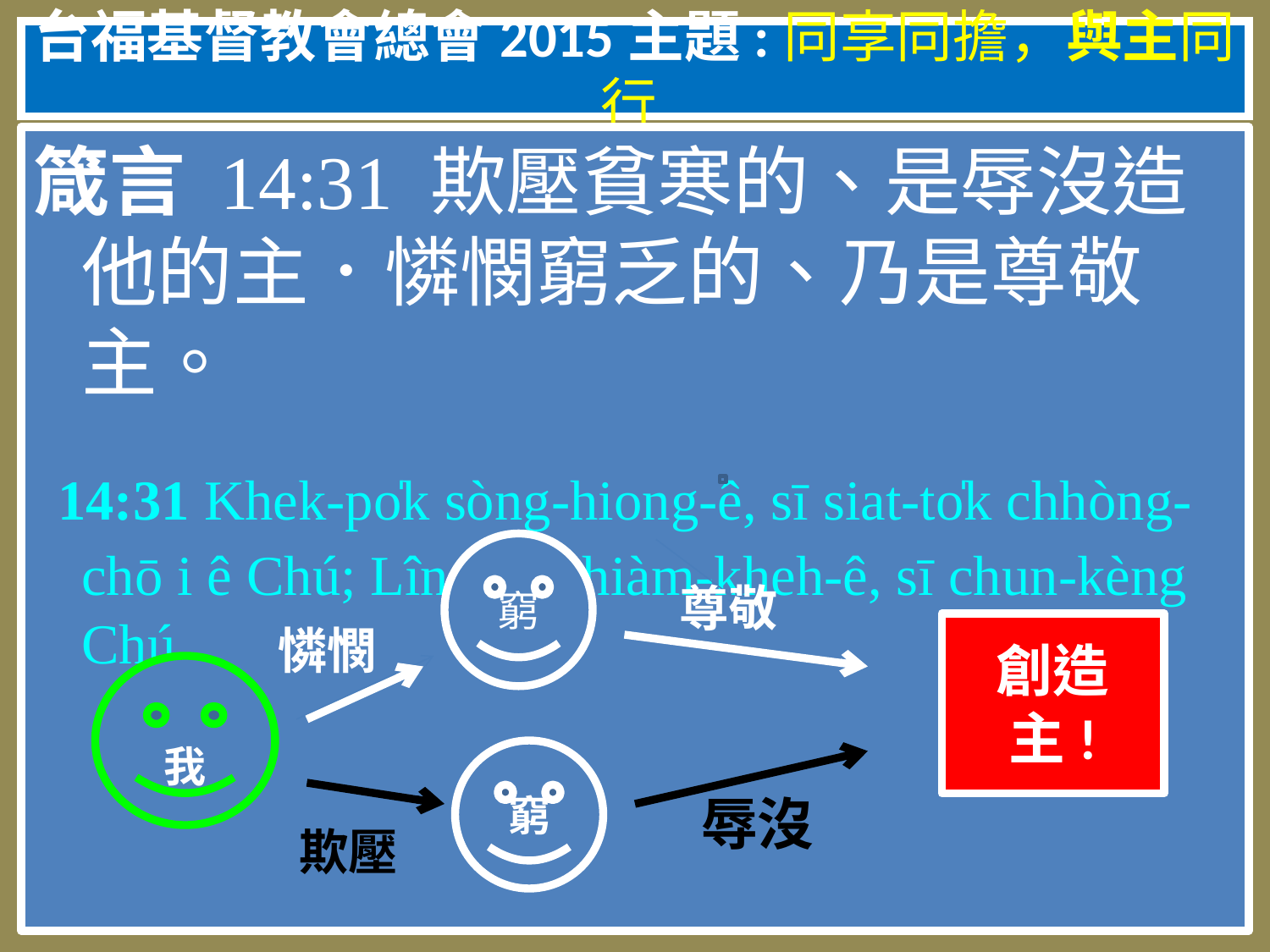

# 台福基督教會總會2015主題:同享同擔，與主同行
箴言 14:31 欺壓貧寒的、是辱沒造他的主．憐憫窮乏的、乃是尊敬主。
 14:31 Khek-po̍k sòng-hiong-ê, sī siat-to̍k chhòng-chō i ê Chú; Lîn-bín khiàm-kheh-ê, sī chun-kèng Chú.

窮
尊敬
憐憫
創造
主!

我
窮
辱沒
欺壓